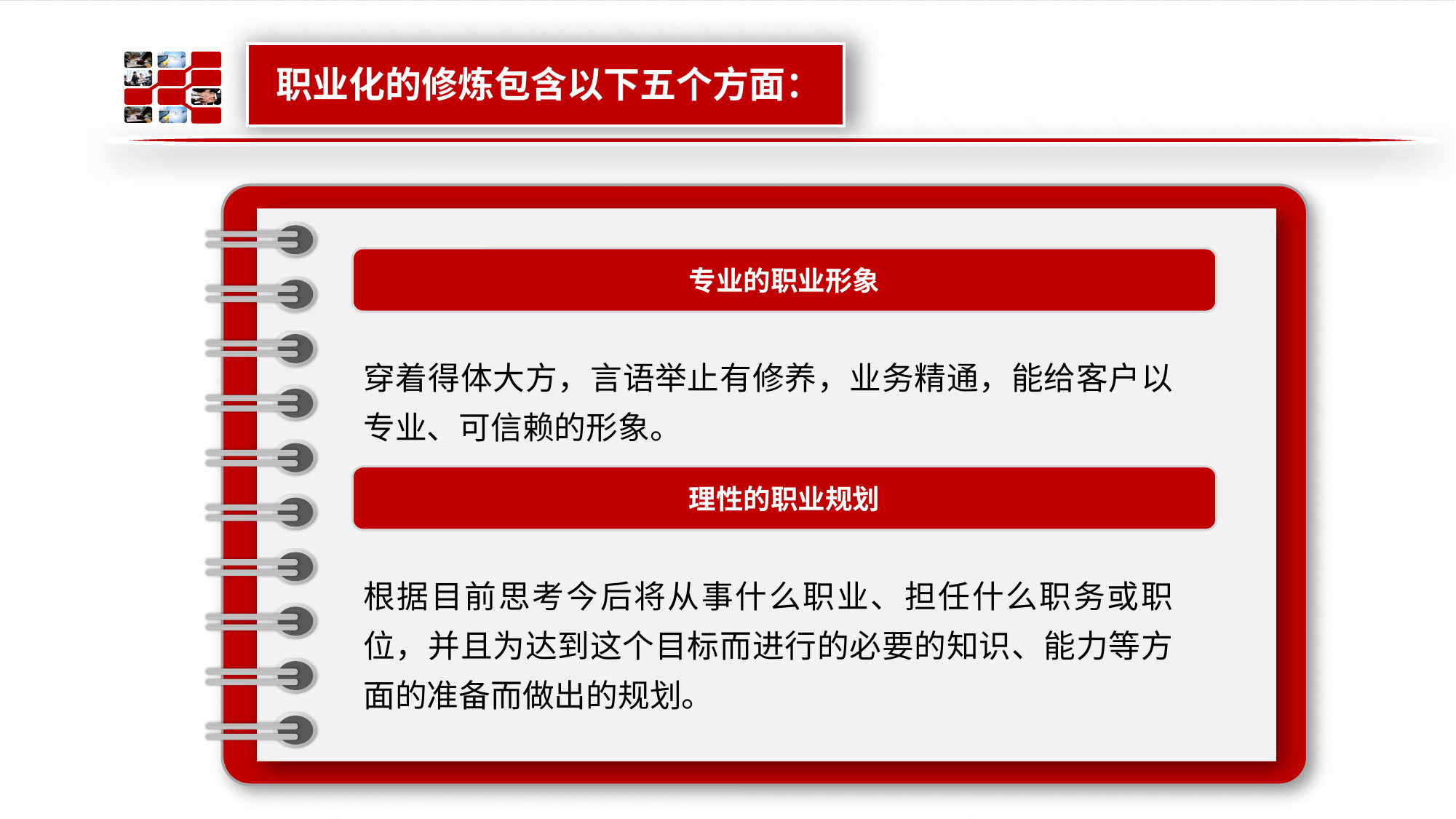

职业化的修炼包含以下五个方面：

专业的职业形象
穿着得体大方，言语举止有修养，业务精通，能给客户以专业、可信赖的形象。
理性的职业规划
根据目前思考今后将从事什么职业、担任什么职务或职位，并且为达到这个目标而进行的必要的知识、能力等方面的准备而做出的规划。